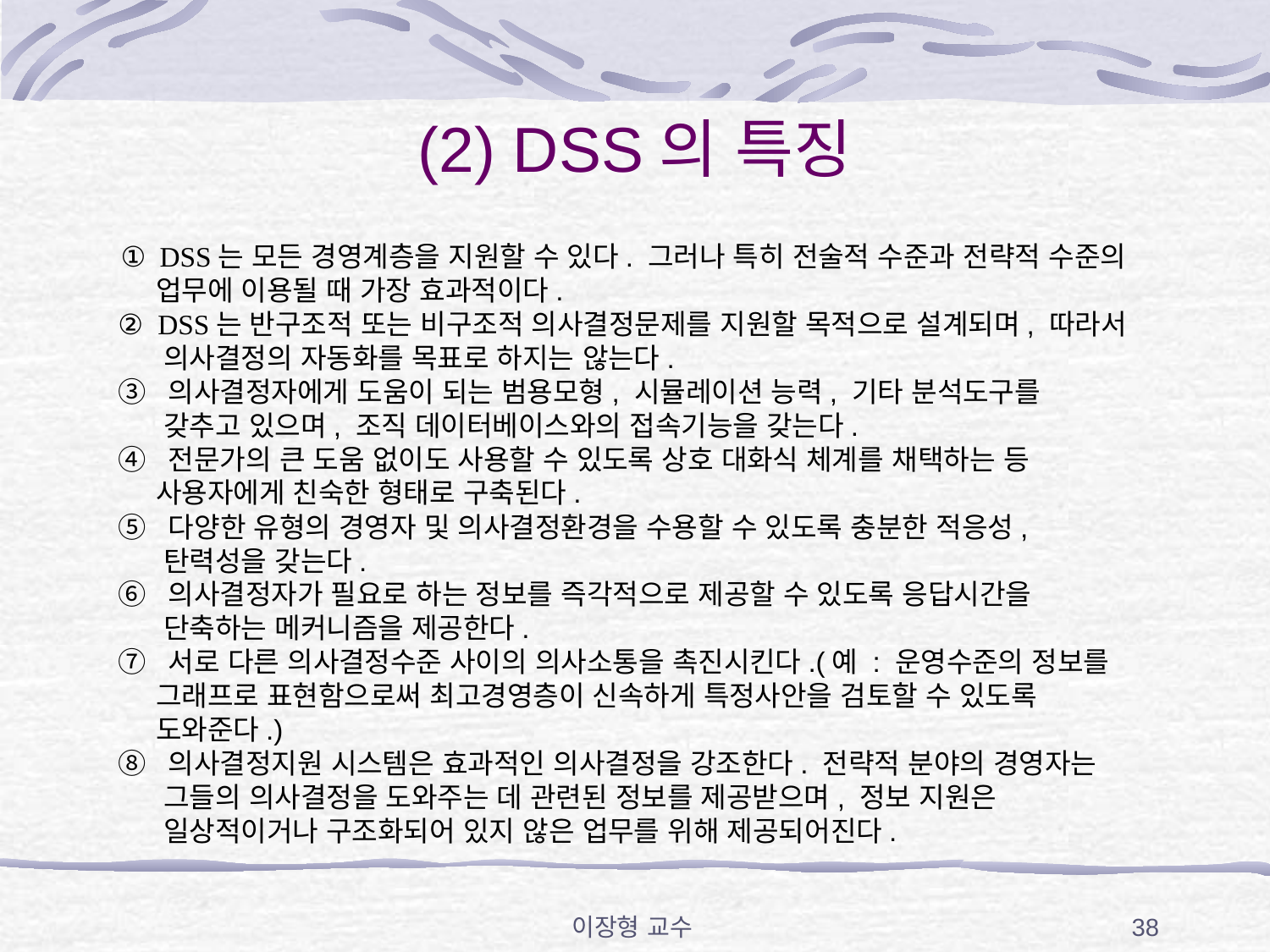

# (2) DSS의 특징
       ①  DSS는 모든 경영계층을 지원할 수 있다. 그러나 특히 전술적 수준과 전략적 수준의
        업무에 이용될 때 가장 효과적이다.
    ②  DSS는 반구조적 또는 비구조적 의사결정문제를 지원할 목적으로 설계되며, 따라서
         의사결정의 자동화를 목표로 하지는 않는다.
    ③  의사결정자에게 도움이 되는 범용모형, 시뮬레이션 능력, 기타 분석도구를
         갖추고 있으며, 조직 데이터베이스와의 접속기능을 갖는다.
    ④  전문가의 큰 도움 없이도 사용할 수 있도록 상호 대화식 체계를 채택하는 등
        사용자에게 친숙한 형태로 구축된다.
    ⑤  다양한 유형의 경영자 및 의사결정환경을 수용할 수 있도록 충분한 적응성,
         탄력성을 갖는다.
    ⑥  의사결정자가 필요로 하는 정보를 즉각적으로 제공할 수 있도록 응답시간을
         단축하는 메커니즘을 제공한다.
    ⑦  서로 다른 의사결정수준 사이의 의사소통을 촉진시킨다.(예 : 운영수준의 정보를
        그래프로 표현함으로써 최고경영층이 신속하게 특정사안을 검토할 수 있도록
        도와준다.)
    ⑧  의사결정지원 시스템은 효과적인 의사결정을 강조한다. 전략적 분야의 경영자는
         그들의 의사결정을 도와주는 데 관련된 정보를 제공받으며, 정보 지원은
         일상적이거나 구조화되어 있지 않은 업무를 위해 제공되어진다.

이장형 교수
38